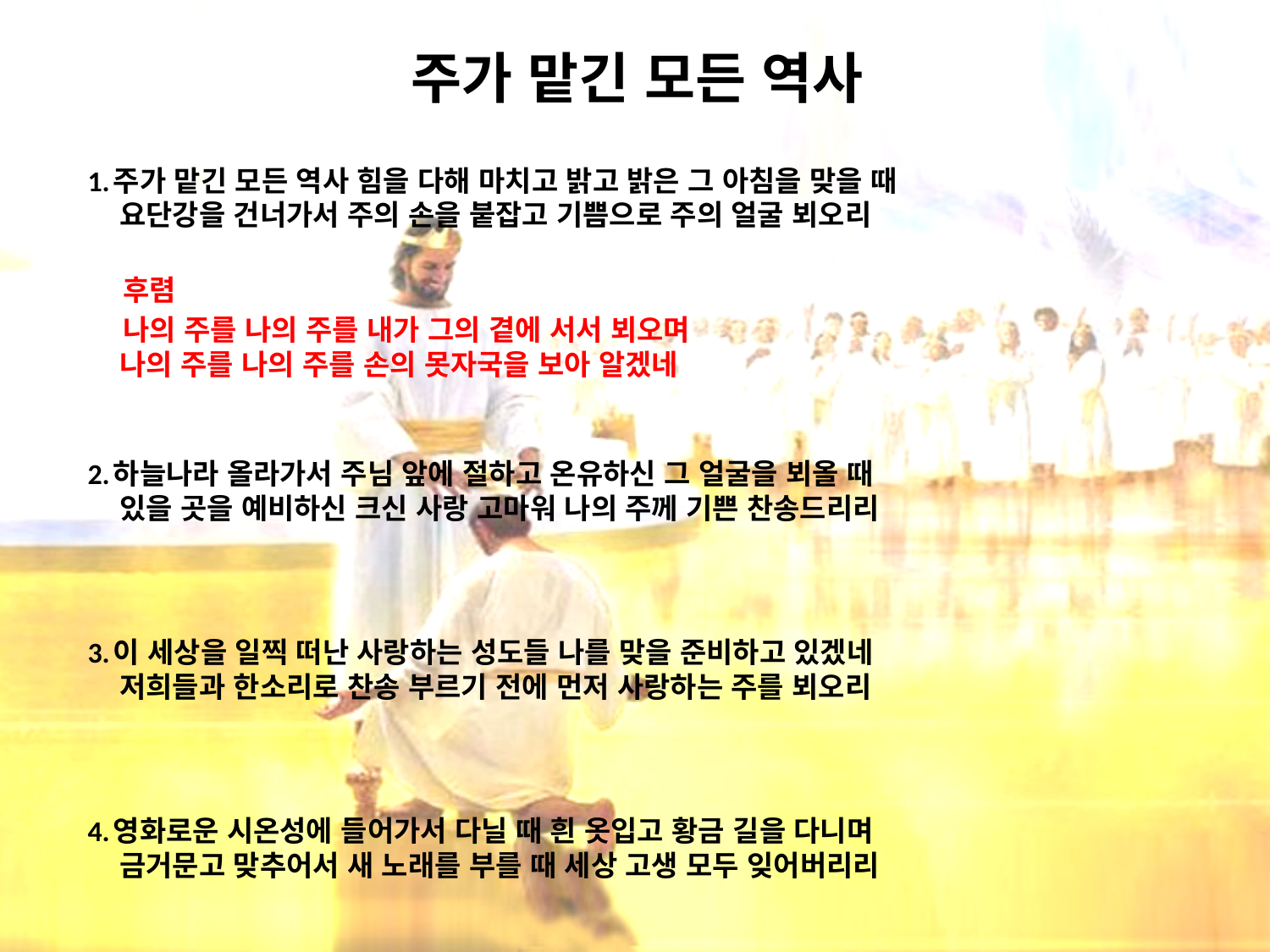

# 주가 맡긴 모든 역사
1.주가 맡긴 모든 역사 힘을 다해 마치고 밝고 밝은 그 아침을 맞을 때
    요단강을 건너가서 주의 손을 붙잡고 기쁨으로 주의 얼굴 뵈오리
    후렴
    나의 주를 나의 주를 내가 그의 곁에 서서 뵈오며
    나의 주를 나의 주를 손의 못자국을 보아 알겠네
2.하늘나라 올라가서 주님 앞에 절하고 온유하신 그 얼굴을 뵈올 때
    있을 곳을 예비하신 크신 사랑 고마워 나의 주께 기쁜 찬송드리리
3.이 세상을 일찍 떠난 사랑하는 성도들 나를 맞을 준비하고 있겠네
    저희들과 한소리로 찬송 부르기 전에 먼저 사랑하는 주를 뵈오리
4.영화로운 시온성에 들어가서 다닐 때 흰 옷입고 황금 길을 다니며
    금거문고 맞추어서 새 노래를 부를 때 세상 고생 모두 잊어버리리